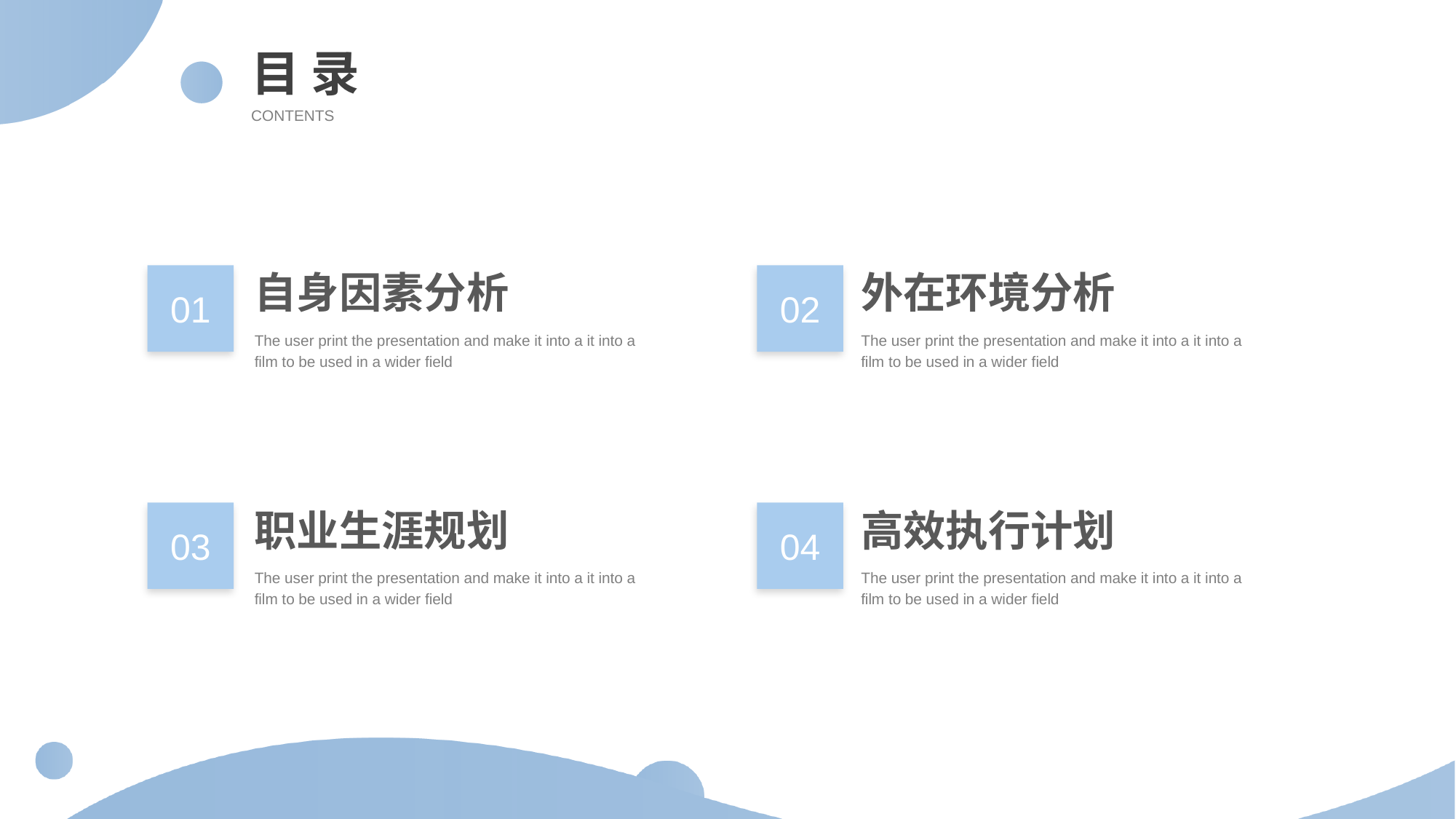

目 录
CONTENTS
自身因素分析
The user print the presentation and make it into a it into a film to be used in a wider field
外在环境分析
The user print the presentation and make it into a it into a film to be used in a wider field
01
02
职业生涯规划
The user print the presentation and make it into a it into a film to be used in a wider field
高效执行计划
The user print the presentation and make it into a it into a film to be used in a wider field
03
04